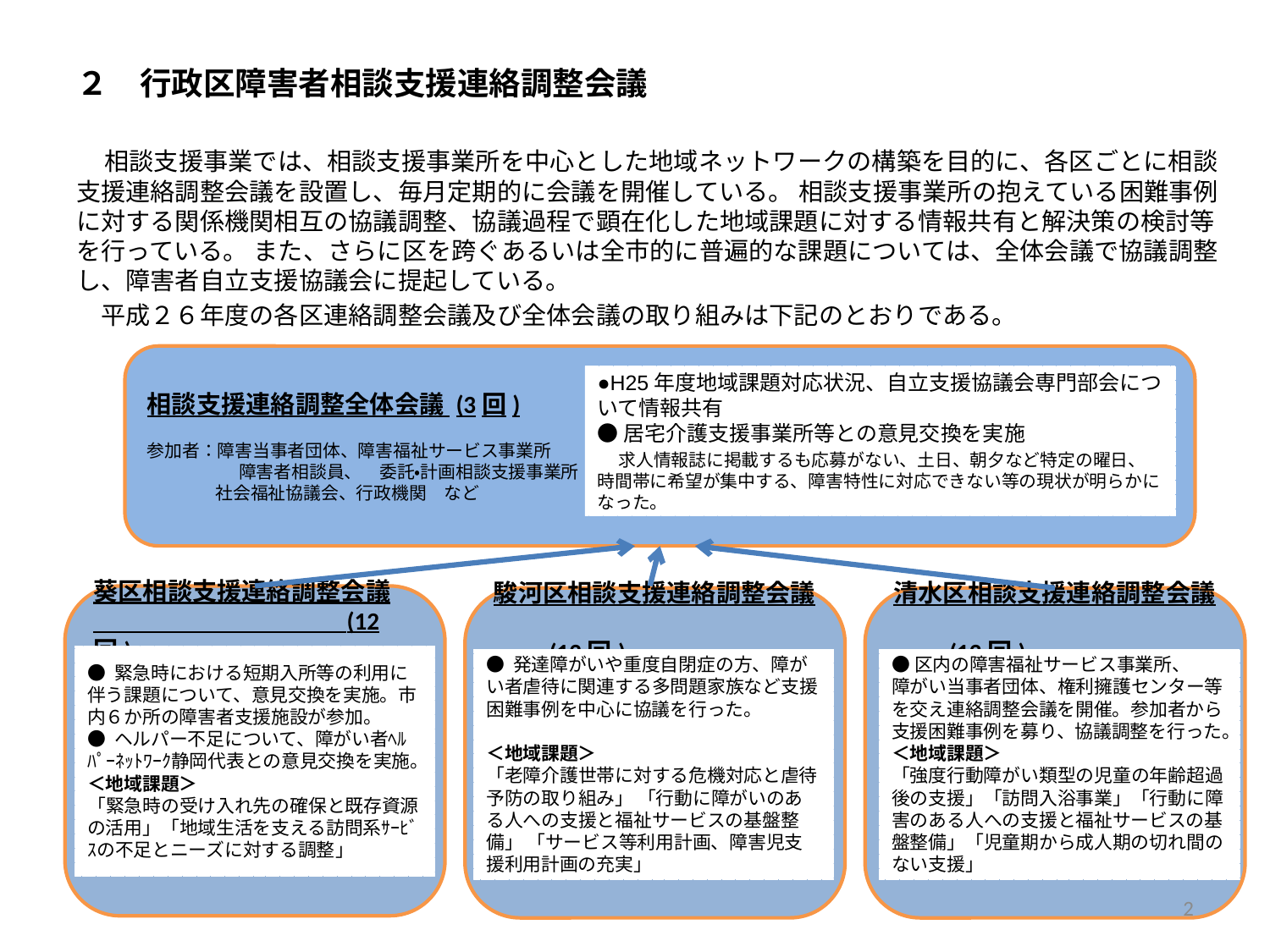

# ２　行政区障害者相談支援連絡調整会議
　相談支援事業では、相談支援事業所を中心とした地域ネットワークの構築を目的に、各区ごとに相談支援連絡調整会議を設置し、毎月定期的に会議を開催している。 相談支援事業所の抱えている困難事例に対する関係機関相互の協議調整、協議過程で顕在化した地域課題に対する情報共有と解決策の検討等を行っている。 また、さらに区を跨ぐあるいは全市的に普遍的な課題については、全体会議で協議調整し、障害者自立支援協議会に提起している。
　平成２６年度の各区連絡調整会議及び全体会議の取り組みは下記のとおりである。

相談支援連絡調整全体会議 (3回)

参加者：障害当事者団体、障害福祉サービス事業所
　　　　　 障害者相談員、　委託・計画相談支援事業所
                社会福祉協議会、行政機関　など

●H25年度地域課題対応状況、自立支援協議会専門部会について情報共有
●居宅介護支援事業所等との意見交換を実施
　求人情報誌に掲載するも応募がない、土日、朝夕など特定の曜日、時間帯に希望が集中する、障害特性に対応できない等の現状が明らかになった。

葵区相談支援連絡調整会議
                                              (12回)

駿河区相談支援連絡調整会議
　　　　　　　　　　　　　　　(12回)

清水区相談支援連絡調整会議
　　　　　　　　　　　　　　　(12回)

● 緊急時における短期入所等の利用に伴う課題について、意見交換を実施。市内６か所の障害者支援施設が参加。
● ヘルパー不足について、障がい者ﾍﾙﾊﾟｰﾈｯﾄﾜｰｸ静岡代表との意見交換を実施。
＜地域課題＞
「緊急時の受け入れ先の確保と既存資源の活用」「地域生活を支える訪問系ｻｰﾋﾞｽの不足とニーズに対する調整」
● 発達障がいや重度自閉症の方、障がい者虐待に関連する多問題家族など支援困難事例を中心に協議を行った。

＜地域課題＞
「老障介護世帯に対する危機対応と虐待予防の取り組み」 「行動に障がいのある人への支援と福祉サービスの基盤整備」 「サービス等利用計画、障害児支援利用計画の充実」
●区内の障害福祉サービス事業所、
障がい当事者団体、権利擁護センター等を交え連絡調整会議を開催。参加者から支援困難事例を募り、協議調整を行った。
＜地域課題＞
「強度行動障がい類型の児童の年齢超過後の支援」「訪問入浴事業」「行動に障害のある人への支援と福祉サービスの基盤整備」「児童期から成人期の切れ間のない支援」
2